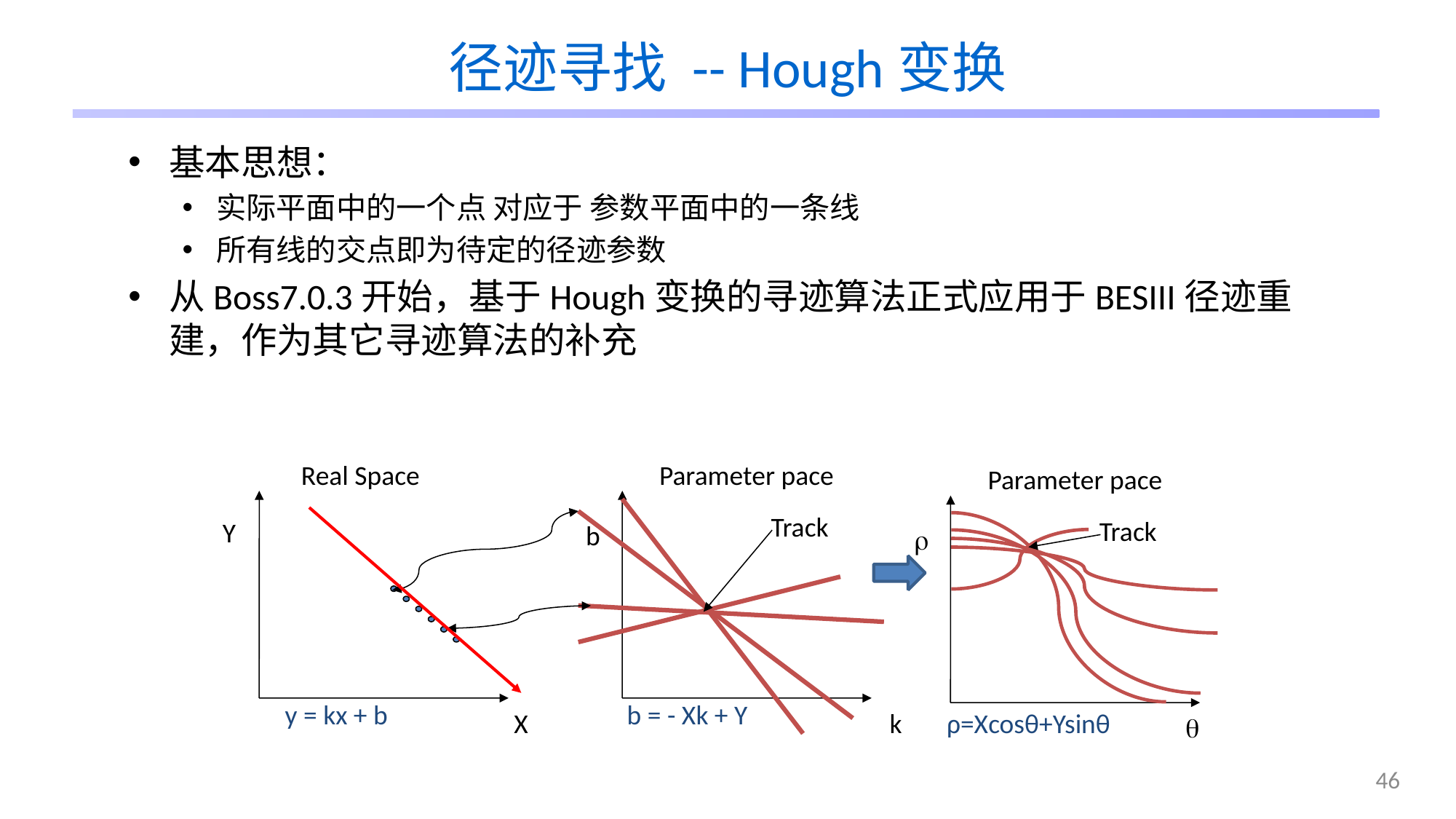

# 径迹寻找 -- Hough变换
基本思想：
实际平面中的一个点 对应于 参数平面中的一条线
所有线的交点即为待定的径迹参数
从Boss7.0.3开始，基于Hough变换的寻迹算法正式应用于BESIII径迹重建，作为其它寻迹算法的补充
Real Space
Parameter pace
Parameter pace

Track

Track
Y

b
ρ

y = kx + b
b = - Xk + Y

X
k
ρ=Xcosθ+Ysinθ

θ
46